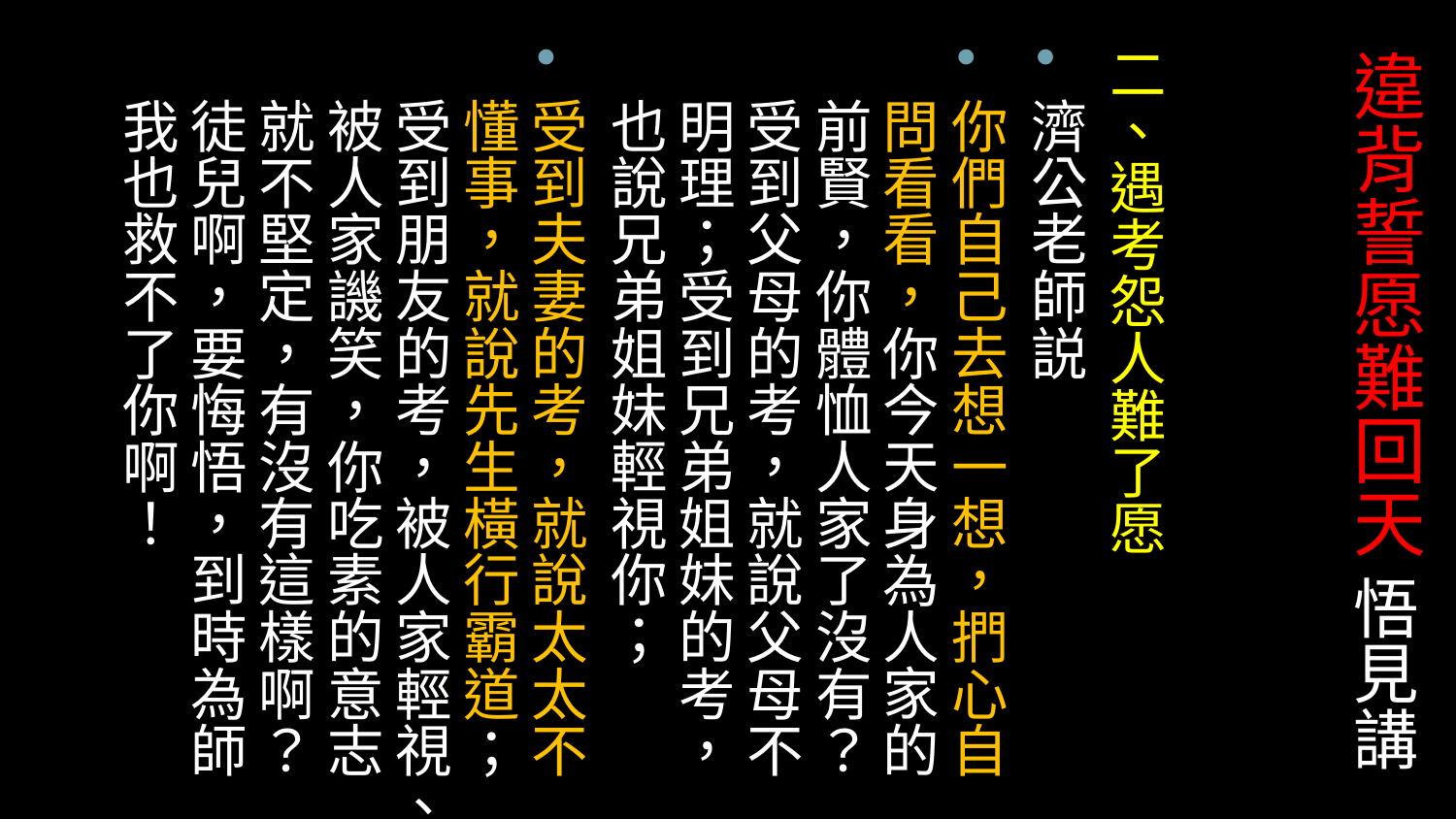

二、遇考怨人難了愿
濟公老師説
你們自己去想一想，捫心自問看看，你今天身為人家的前賢，你體恤人家了沒有？受到父母的考，就說父母不明理；受到兄弟姐妹的考，也說兄弟姐妹輕視你；
受到夫妻的考，就說太太不懂事，就說先生橫行霸道；受到朋友的考，被人家輕視、被人家譏笑，你吃素的意志就不堅定，有沒有這樣啊？徒兒啊，要悔悟，到時為師我也救不了你啊！

# 違背誓愿難回天 悟見講